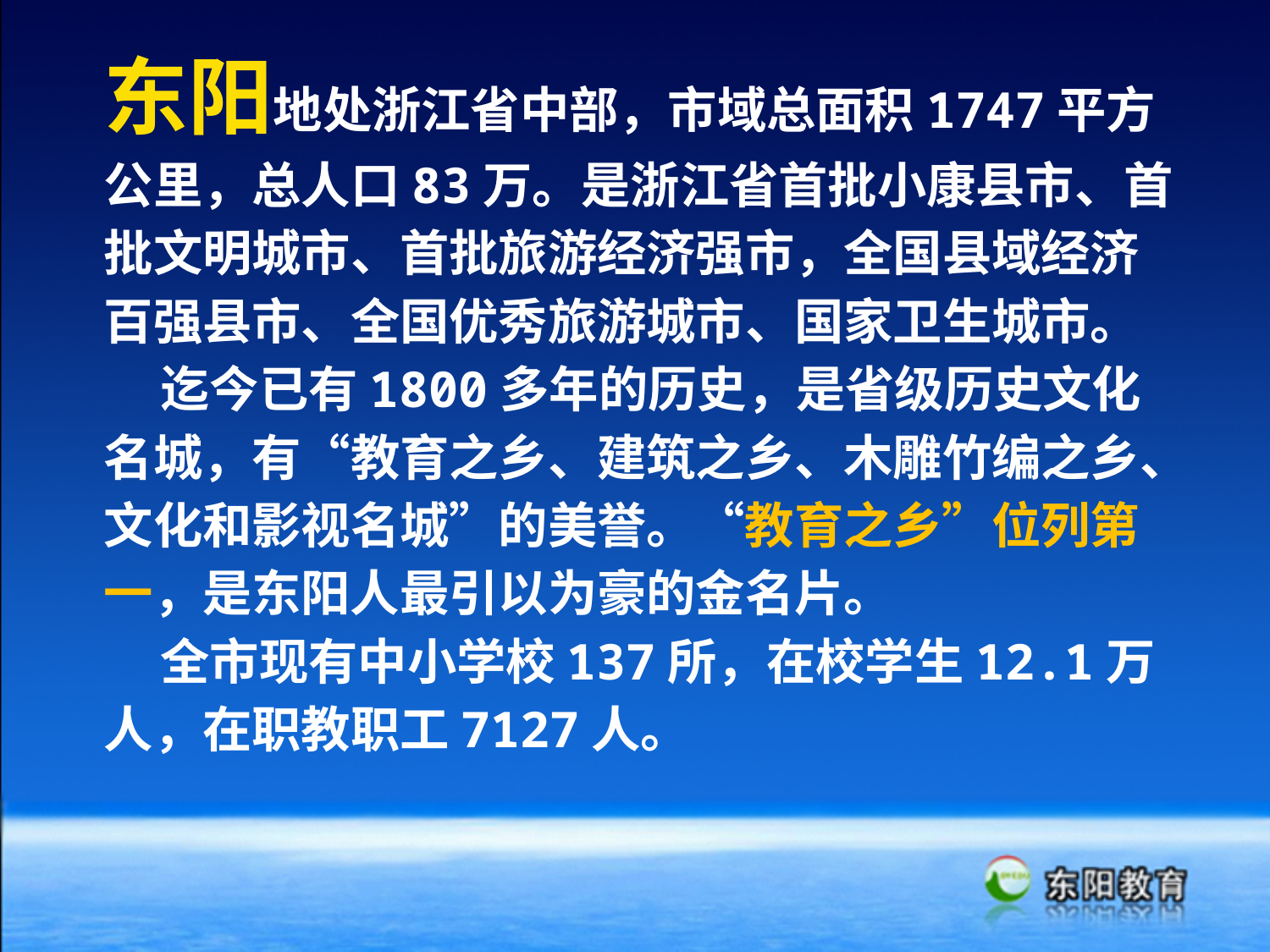

东阳地处浙江省中部，市域总面积1747平方公里，总人口83万。是浙江省首批小康县市、首批文明城市、首批旅游经济强市，全国县域经济百强县市、全国优秀旅游城市、国家卫生城市。
    迄今已有1800多年的历史，是省级历史文化名城，有“教育之乡、建筑之乡、木雕竹编之乡、文化和影视名城”的美誉。“教育之乡”位列第一，是东阳人最引以为豪的金名片。
    全市现有中小学校137所，在校学生12.1万人，在职教职工7127人。